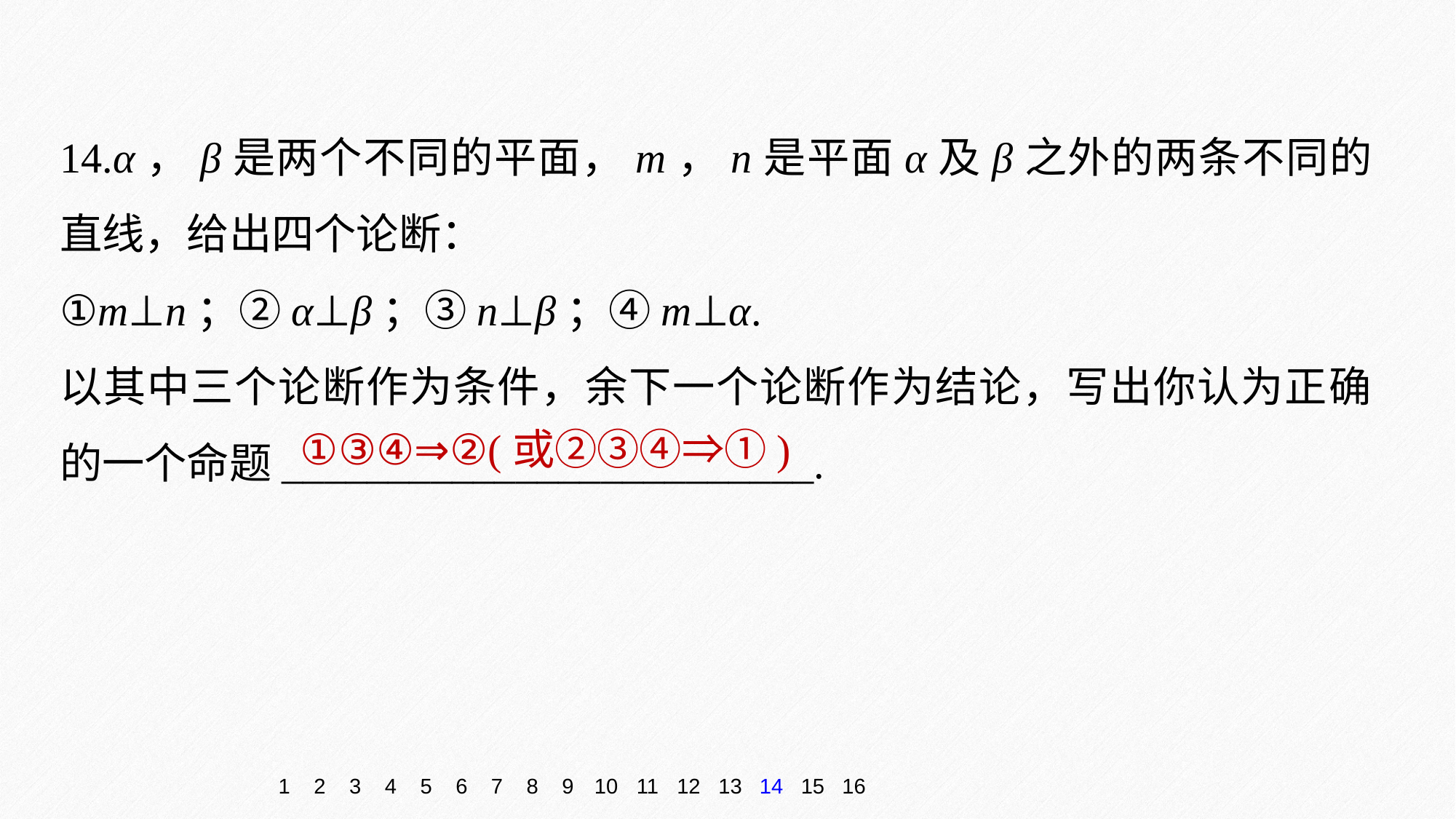

14.α，β是两个不同的平面，m，n是平面α及β之外的两条不同的直线，给出四个论断：
①m⊥n；②α⊥β；③n⊥β；④m⊥α.
以其中三个论断作为条件，余下一个论断作为结论，写出你认为正确的一个命题_________________________.
①③④⇒②(或②③④⇒①)
1
2
3
4
5
6
7
8
9
10
11
12
13
14
15
16